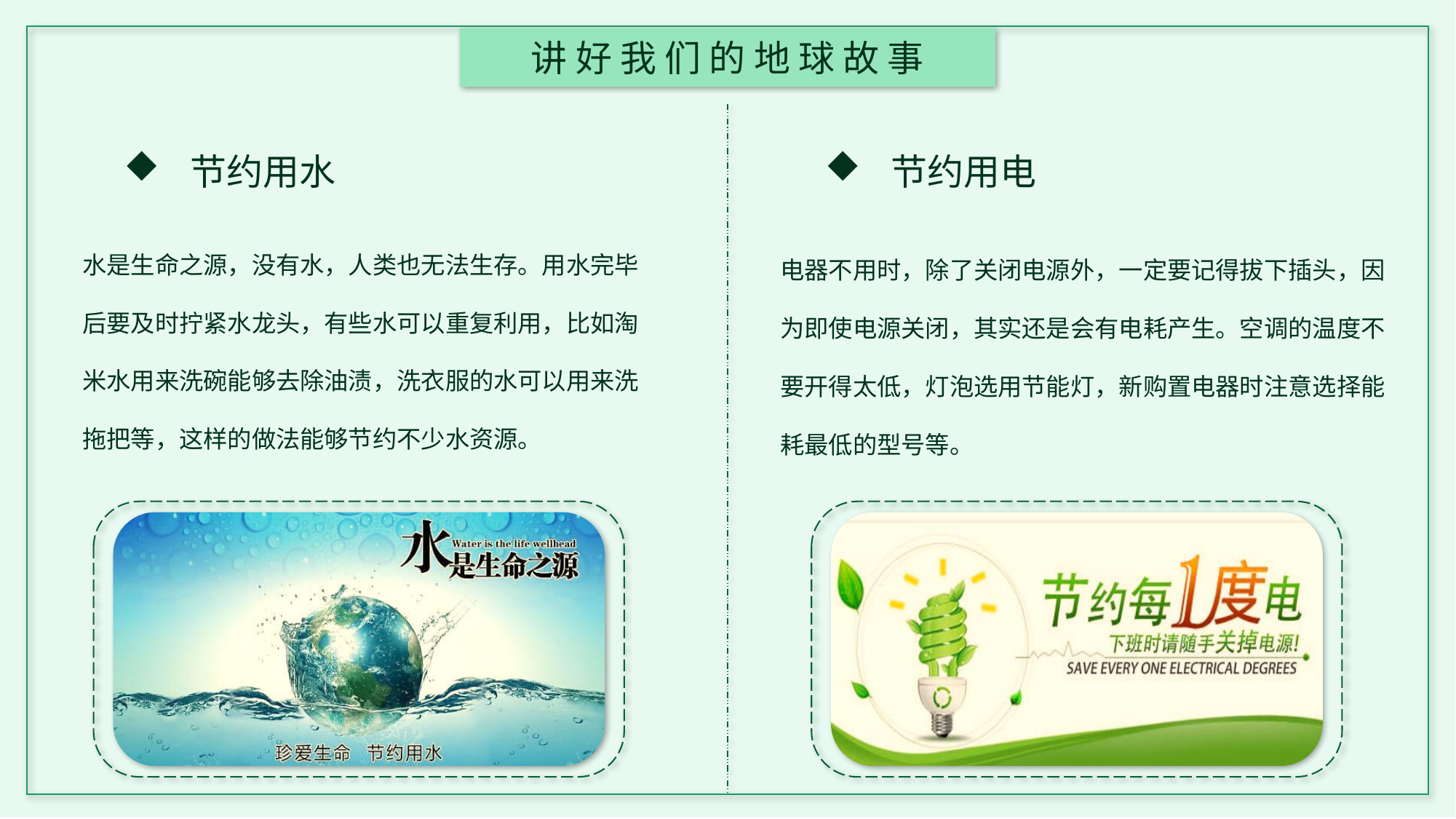

讲 好 我 们 的 地 球 故 事
  节约用水
  节约用电
水是生命之源，没有水，人类也无法生存。用水完毕后要及时拧紧水龙头，有些水可以重复利用，比如淘米水用来洗碗能够去除油渍，洗衣服的水可以用来洗拖把等，这样的做法能够节约不少水资源。
电器不用时，除了关闭电源外，一定要记得拔下插头，因为即使电源关闭，其实还是会有电耗产生。空调的温度不要开得太低，灯泡选用节能灯，新购置电器时注意选择能耗最低的型号等。